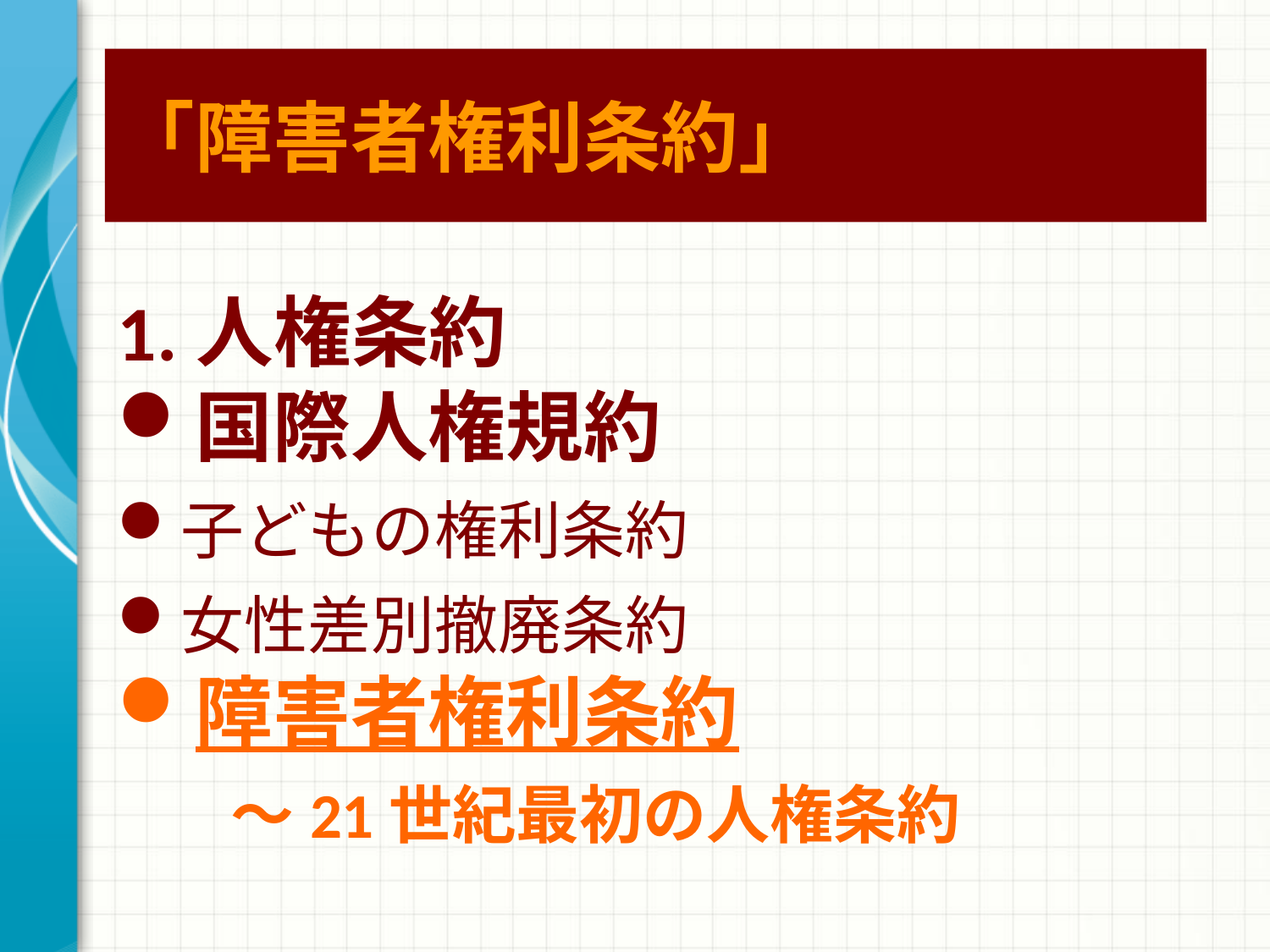

# 「障害者権利条約」
1.人権条約
国際人権規約
子どもの権利条約
女性差別撤廃条約
障害者権利条約
　〜21世紀最初の人権条約